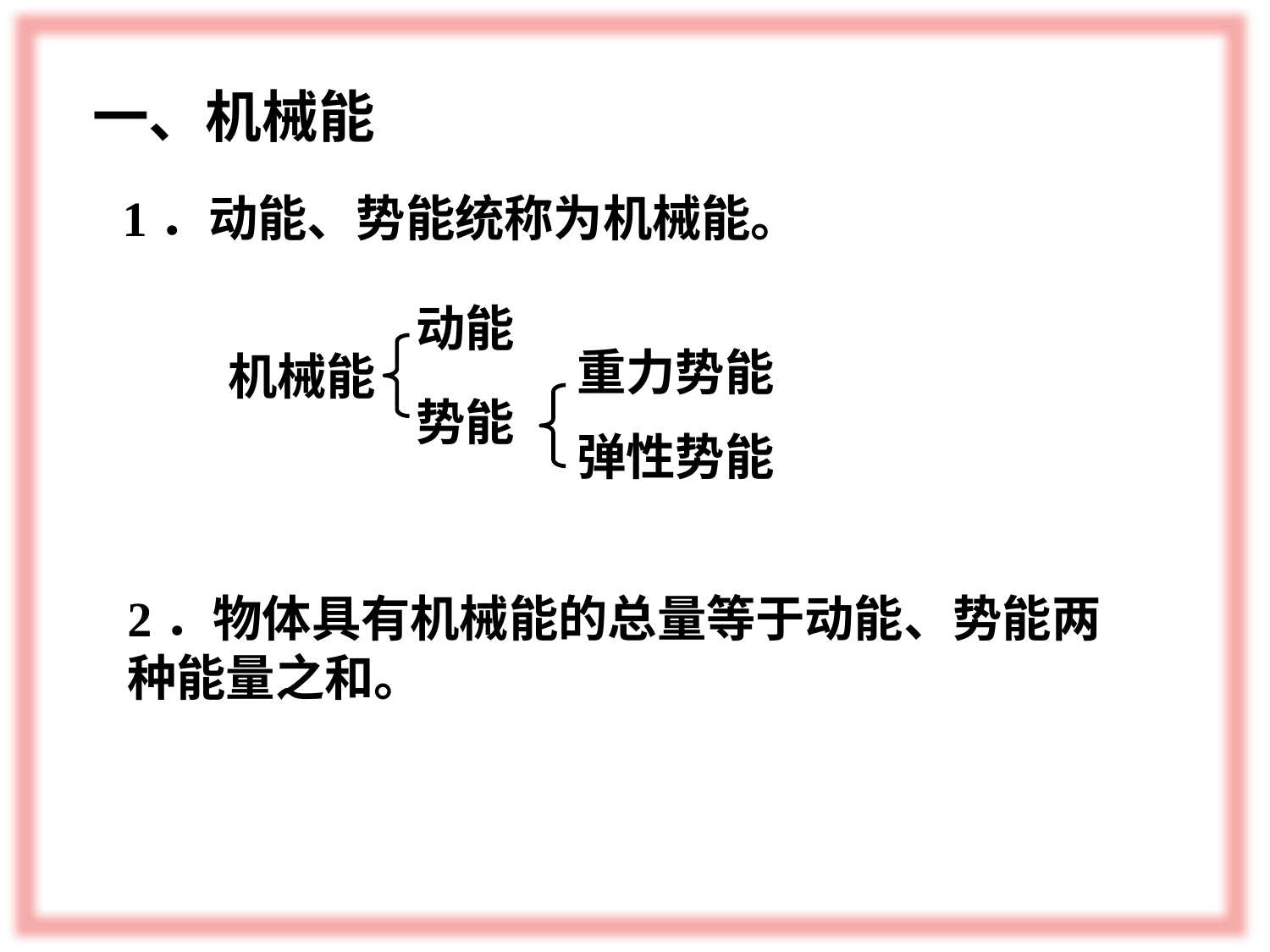

一、机械能
1．动能、势能统称为机械能。
动能
机械能

重力势能
势能

弹性势能
2．物体具有机械能的总量等于动能、势能两种能量之和。